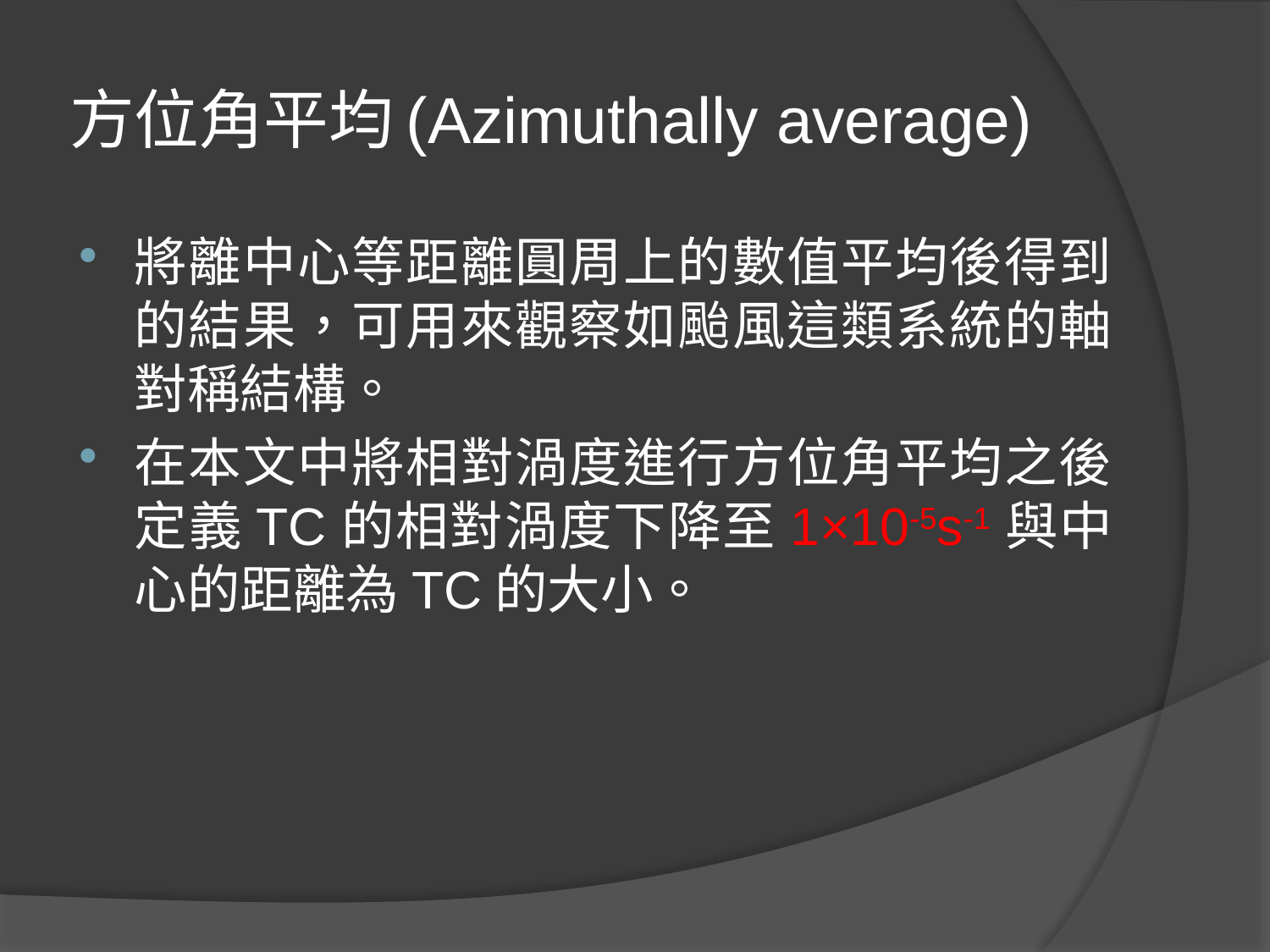

# 方位角平均(Azimuthally average)
將離中心等距離圓周上的數值平均後得到的結果，可用來觀察如颱風這類系統的軸對稱結構。
在本文中將相對渦度進行方位角平均之後定義TC的相對渦度下降至1×10-5s-1與中心的距離為TC的大小。